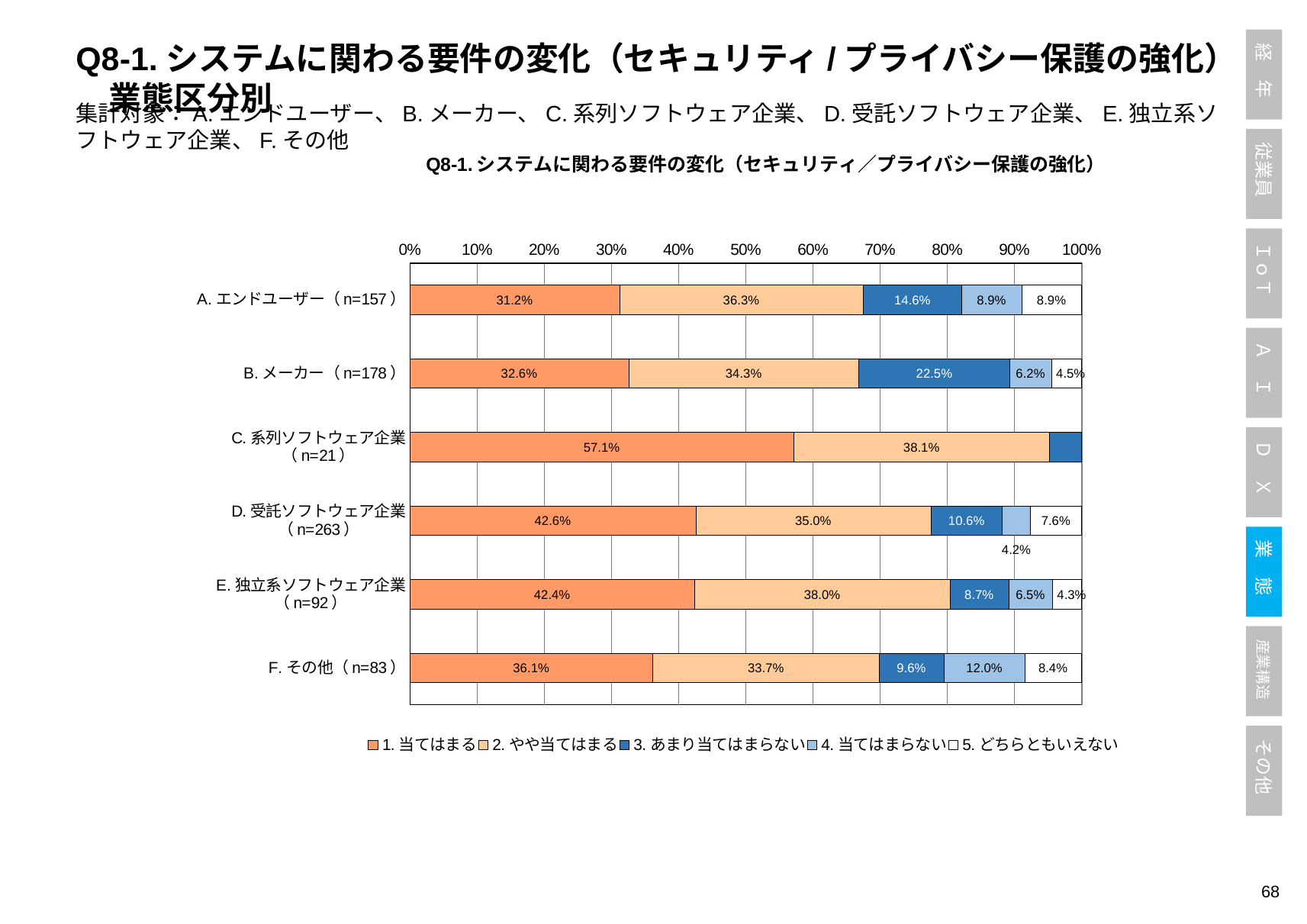

Q8-1.システムに関わる要件の変化（セキュリティ/プライバシー保護の強化）　業態区分別
集計対象：A.エンドユーザー、B.メーカー、C.系列ソフトウェア企業、D.受託ソフトウェア企業、E.独立系ソフトウェア企業、F.その他

### Chart: Q8-1.システムに関わる要件の変化（セキュリティ／プライバシー保護の強化）

| Category | 1.当てはまる | 2.やや当てはまる | 3.あまり当てはまらない | 4.当てはまらない | 5.どちらともいえない |
|---|---|---|---|---|---|
| A.エンドユーザー（n=157） | 0.31210191082802546 | 0.3630573248407643 | 0.1464968152866242 | 0.08917197452229299 | 0.08917197452229299 |
| B.メーカー（n=178） | 0.3258426966292135 | 0.34269662921348315 | 0.2247191011235955 | 0.06179775280898876 | 0.0449438202247191 |
| C.系列ソフトウェア企業（n=21） | 0.5714285714285714 | 0.38095238095238093 | 0.047619047619047616 | 0.0 | 0.0 |
| D.受託ソフトウェア企業（n=263） | 0.42585551330798477 | 0.34980988593155893 | 0.10646387832699619 | 0.04182509505703422 | 0.07604562737642585 |
| E.独立系ソフトウェア企業（n=92） | 0.42391304347826086 | 0.3804347826086957 | 0.08695652173913043 | 0.06521739130434782 | 0.043478260869565216 |
| F.その他（n=83） | 0.3614457831325301 | 0.3373493975903614 | 0.0963855421686747 | 0.12048192771084337 | 0.08433734939759036 |
68